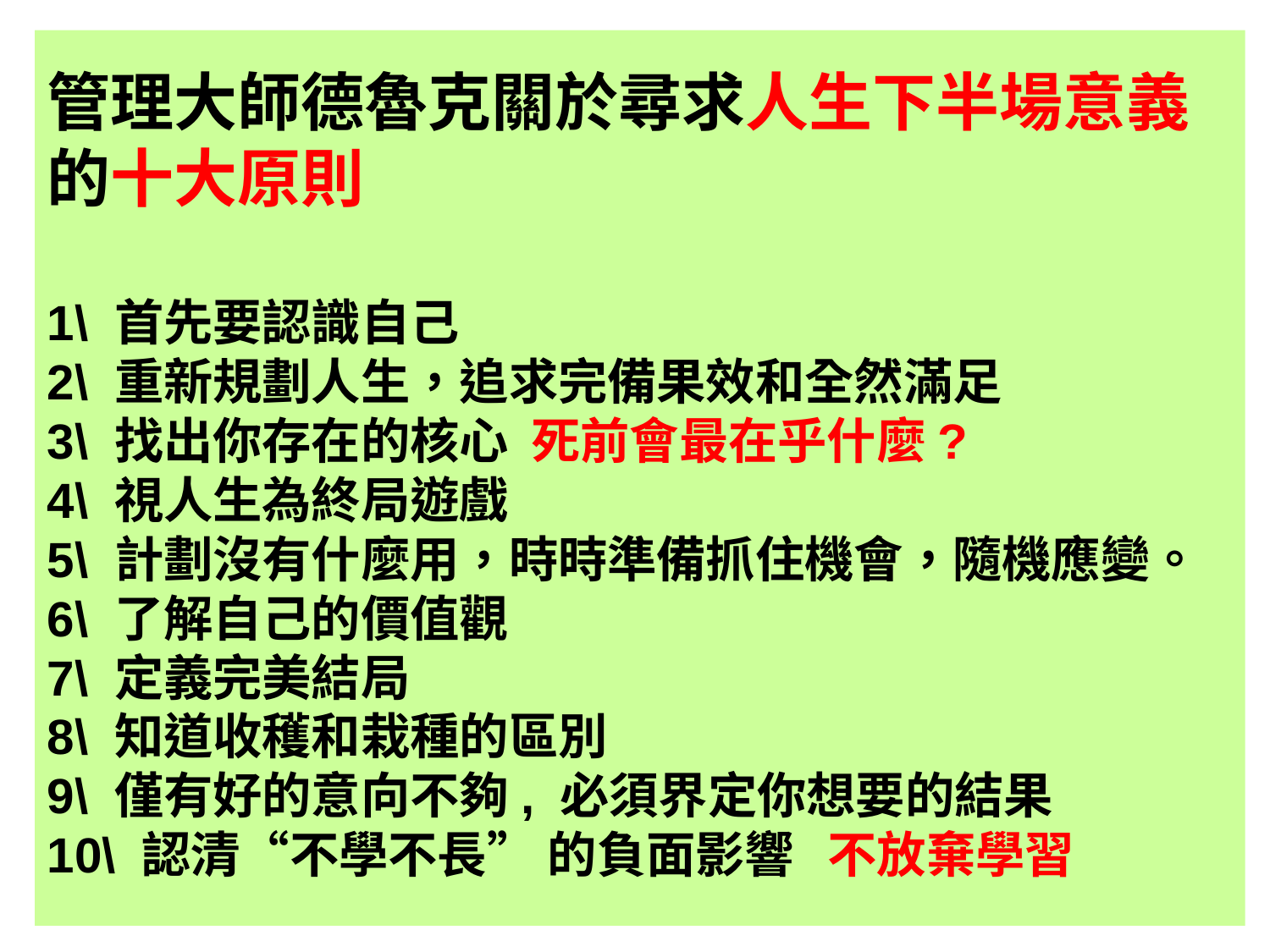

管理大師德魯克關於尋求人生下半場意義的十大原則

1\ 首先要認識自己
2\ 重新規劃人生，追求完備果效和全然滿足
3\ 找出你存在的核心  死前會最在乎什麼?
4\ 視人生為終局遊戲
5\ 計劃沒有什麼用，時時準備抓住機會，隨機應變。
6\ 了解自己的價值觀
7\ 定義完美結局
8\ 知道收穫和栽種的區別
9\ 僅有好的意向不夠, 必須界定你想要的結果
10\ 認清“不學不長” 的負面影響   不放棄學習